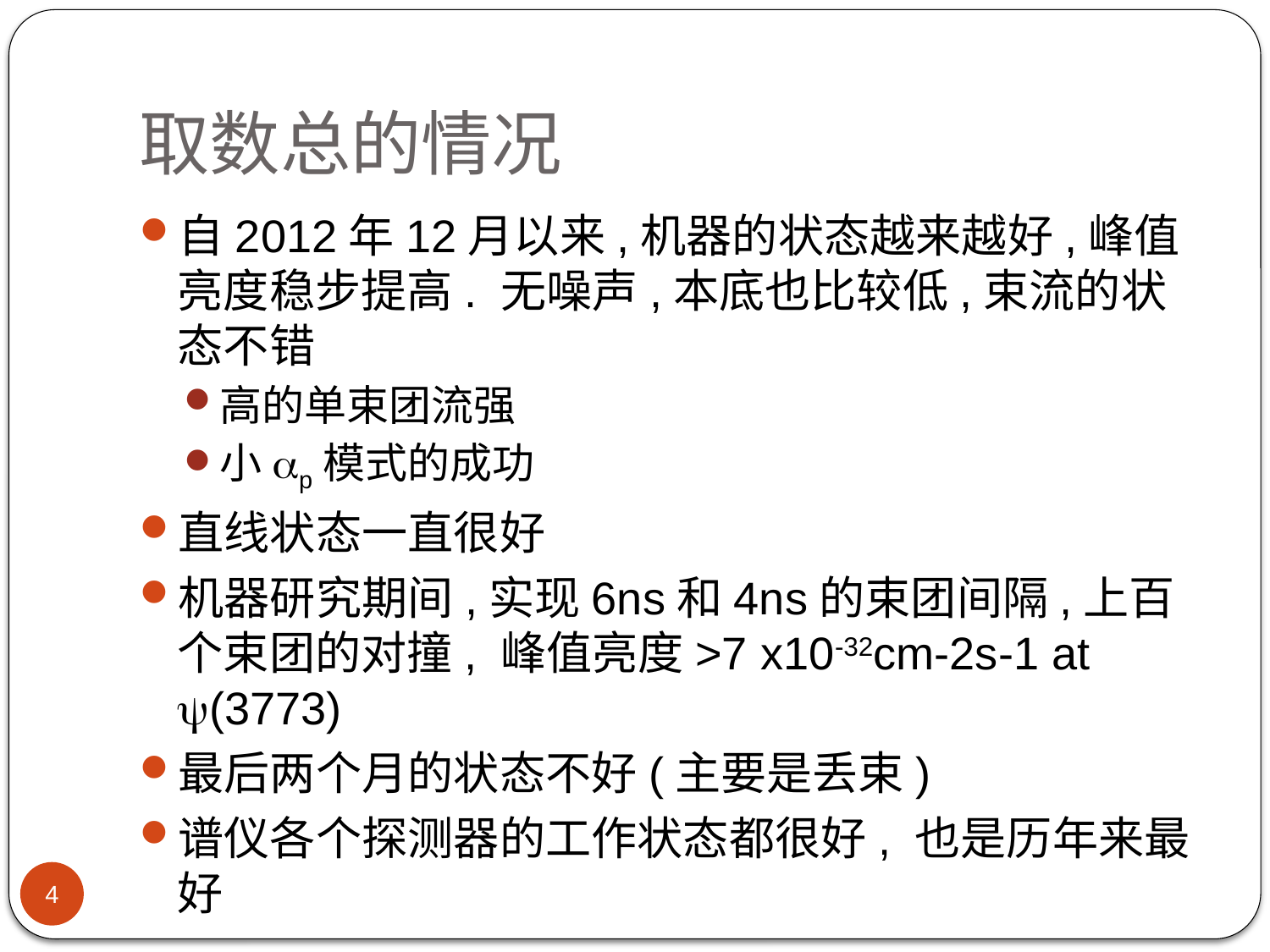

# 取数总的情况
自2012年12月以来,机器的状态越来越好,峰值亮度稳步提高. 无噪声,本底也比较低,束流的状态不错
高的单束团流强
小αp模式的成功
直线状态一直很好
机器研究期间,实现6ns和4ns的束团间隔,上百个束团的对撞, 峰值亮度>7 x10-32cm-2s-1 at ψ(3773)
最后两个月的状态不好(主要是丢束)
谱仪各个探测器的工作状态都很好, 也是历年来最好
4